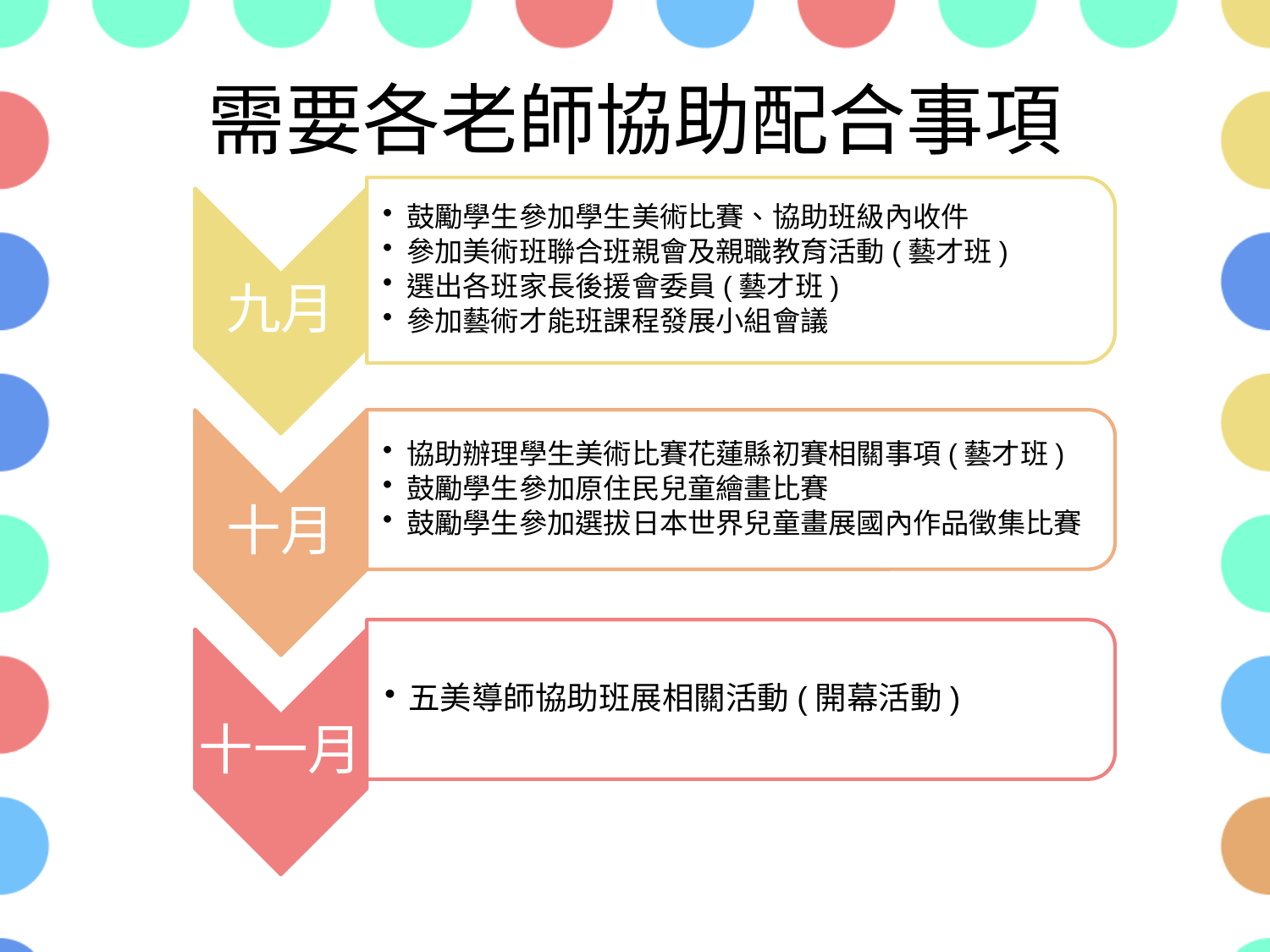

# 需要各老師協助配合事項
九月
鼓勵學生參加學生美術比賽、協助班級內收件
參加美術班聯合班親會及親職教育活動(藝才班)
選出各班家長後援會委員(藝才班)
參加藝術才能班課程發展小組會議
十月
協助辦理學生美術比賽花蓮縣初賽相關事項(藝才班)
鼓勵學生參加原住民兒童繪畫比賽
鼓勵學生參加選拔日本世界兒童畫展國內作品徵集比賽
十一月
五美導師協助班展相關活動(開幕活動)